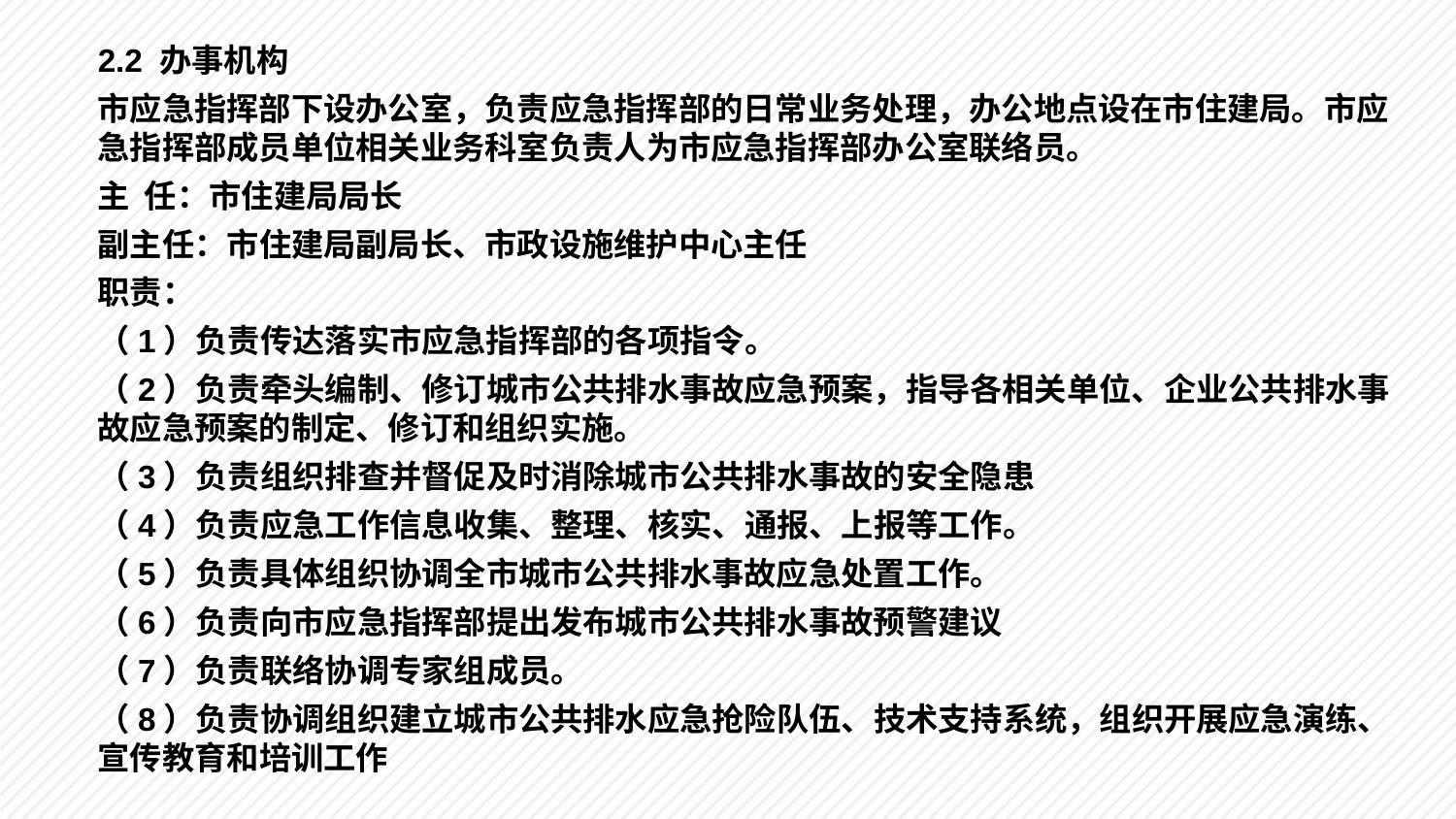

2.2 办事机构
市应急指挥部下设办公室，负责应急指挥部的日常业务处理，办公地点设在市住建局。市应急指挥部成员单位相关业务科室负责人为市应急指挥部办公室联络员。
主  任：市住建局局长
副主任：市住建局副局长、市政设施维护中心主任
职责：
（1）负责传达落实市应急指挥部的各项指令。
（2）负责牵头编制、修订城市公共排水事故应急预案，指导各相关单位、企业公共排水事故应急预案的制定、修订和组织实施。
（3）负责组织排查并督促及时消除城市公共排水事故的安全隐患
（4）负责应急工作信息收集、整理、核实、通报、上报等工作。
（5）负责具体组织协调全市城市公共排水事故应急处置工作。
（6）负责向市应急指挥部提出发布城市公共排水事故预警建议
（7）负责联络协调专家组成员。
（8）负责协调组织建立城市公共排水应急抢险队伍、技术支持系统，组织开展应急演练、宣传教育和培训工作